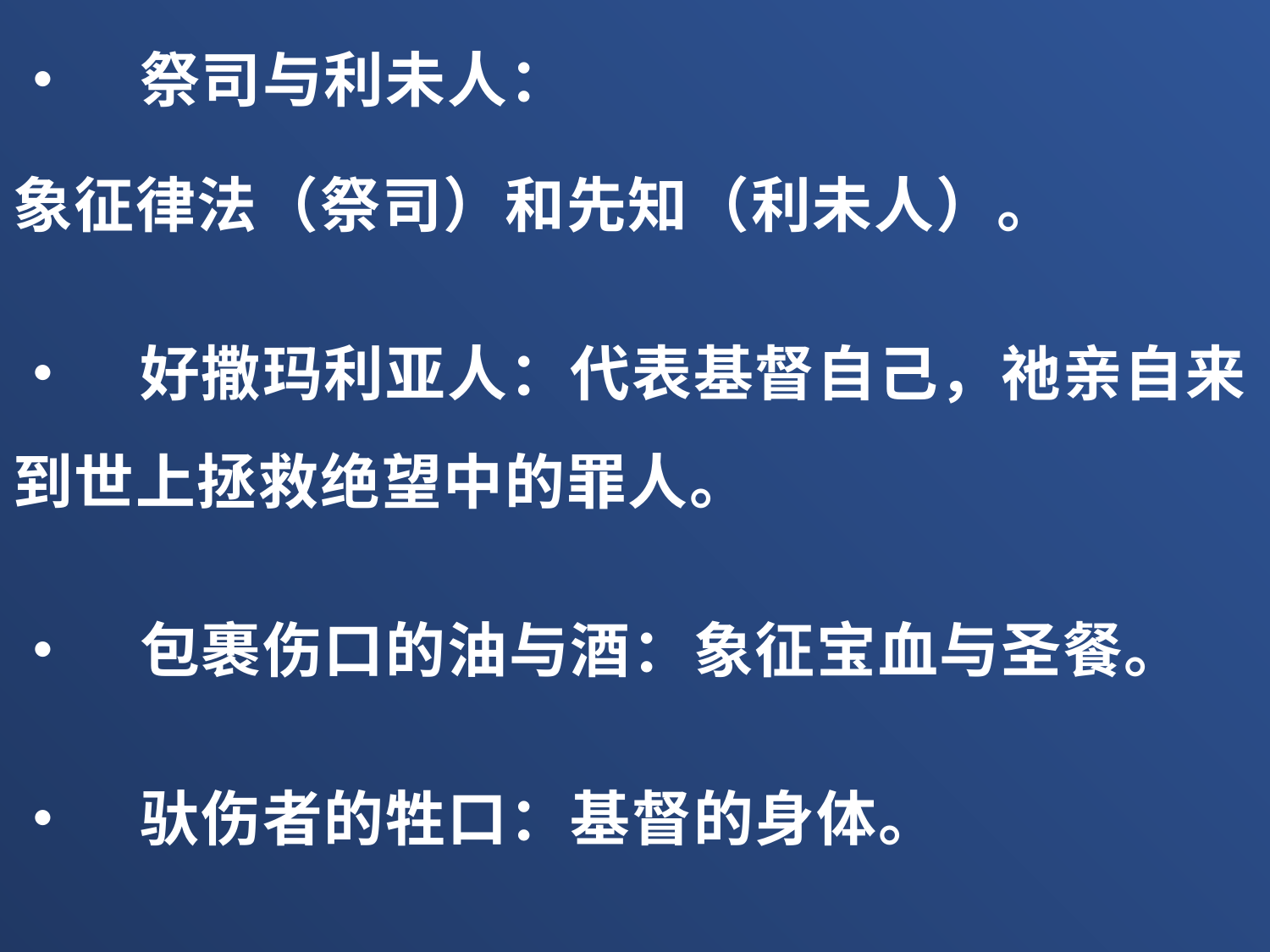

•	祭司与利未人：
象征律法（祭司）和先知（利未人）。

•	好撒玛利亚人：代表基督自己，祂亲自来到世上拯救绝望中的罪人。

•	包裹伤口的油与酒：象征宝血与圣餐。

•	驮伤者的牲口：基督的身体。